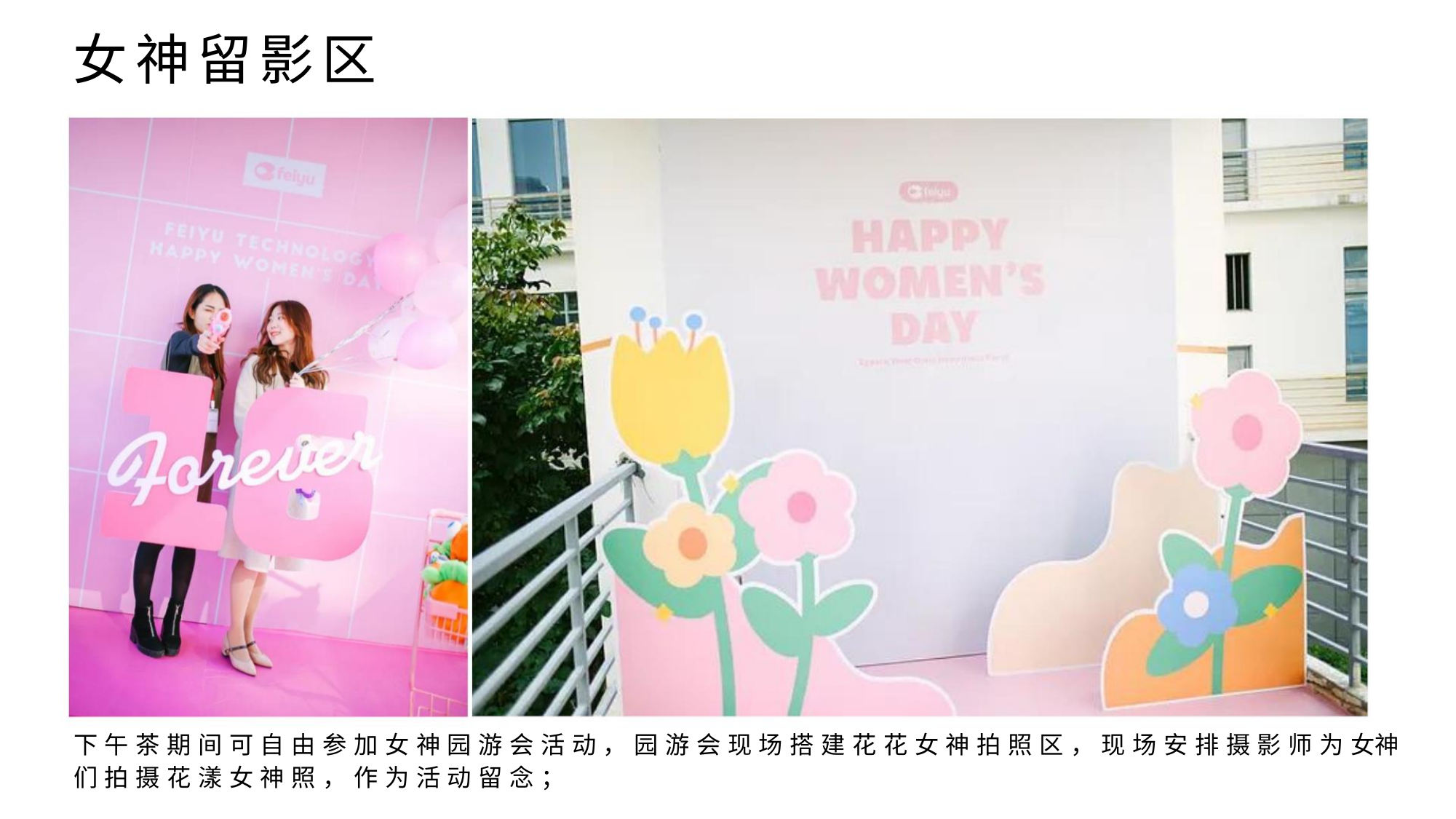

女神留影区
下 午 茶 期 间 可 自 由 参 加 女 神 园 游 会 活 动 ， 园 游 会 现 场 搭 建 花 花 女 神 拍 照 区 ， 现 场 安 排 摄 影 师 为 女神 们 拍 摄 花 漾 女 神 照 ， 作 为 活 动 留 念 ；